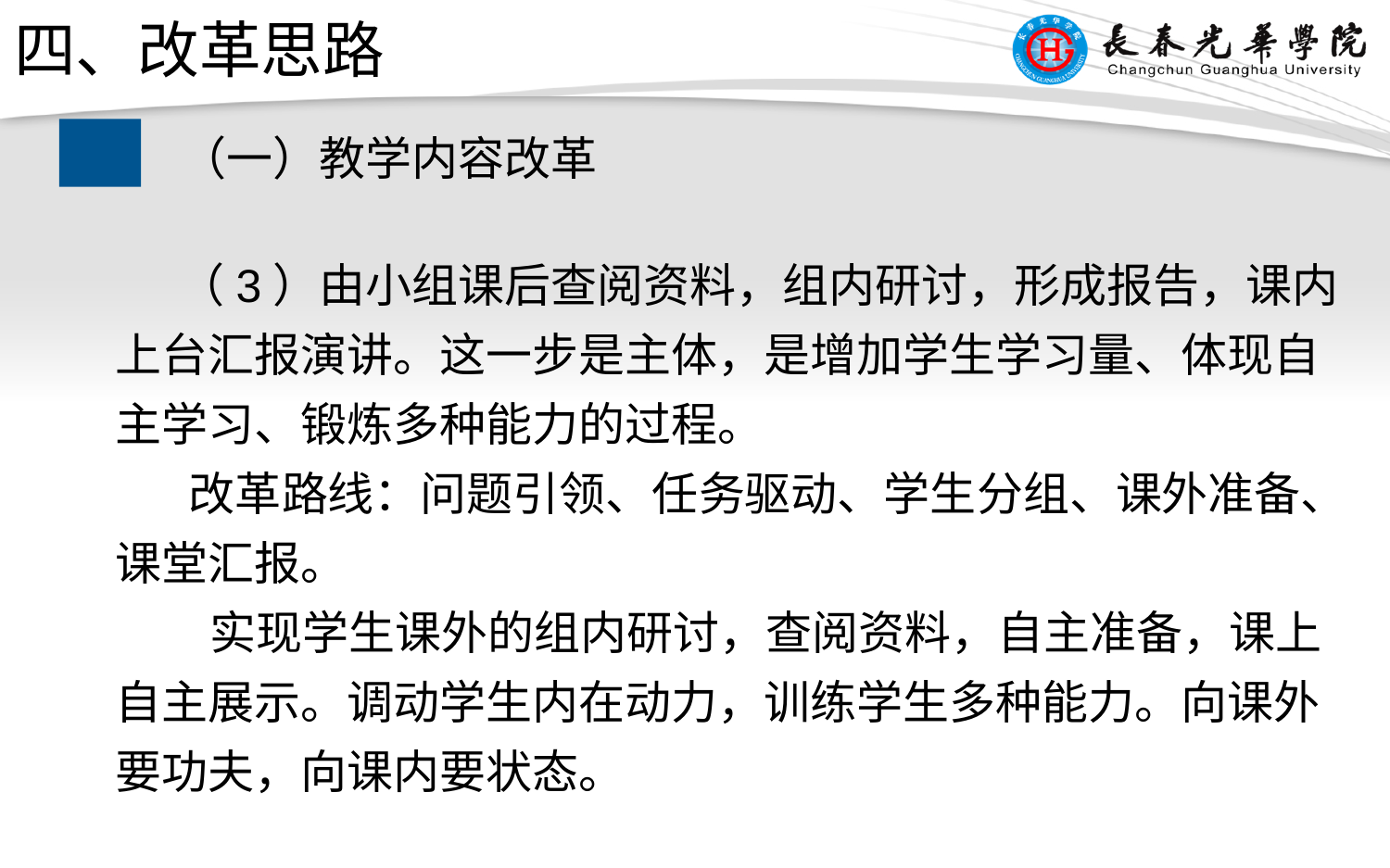

四、改革思路

（一）教学内容改革
     （3）由小组课后查阅资料，组内研讨，形成报告，课内上台汇报演讲。这一步是主体，是增加学生学习量、体现自主学习、锻炼多种能力的过程。
      改革路线：问题引领、任务驱动、学生分组、课外准备、课堂汇报。
        实现学生课外的组内研讨，查阅资料，自主准备，课上自主展示。调动学生内在动力，训练学生多种能力。向课外要功夫，向课内要状态。